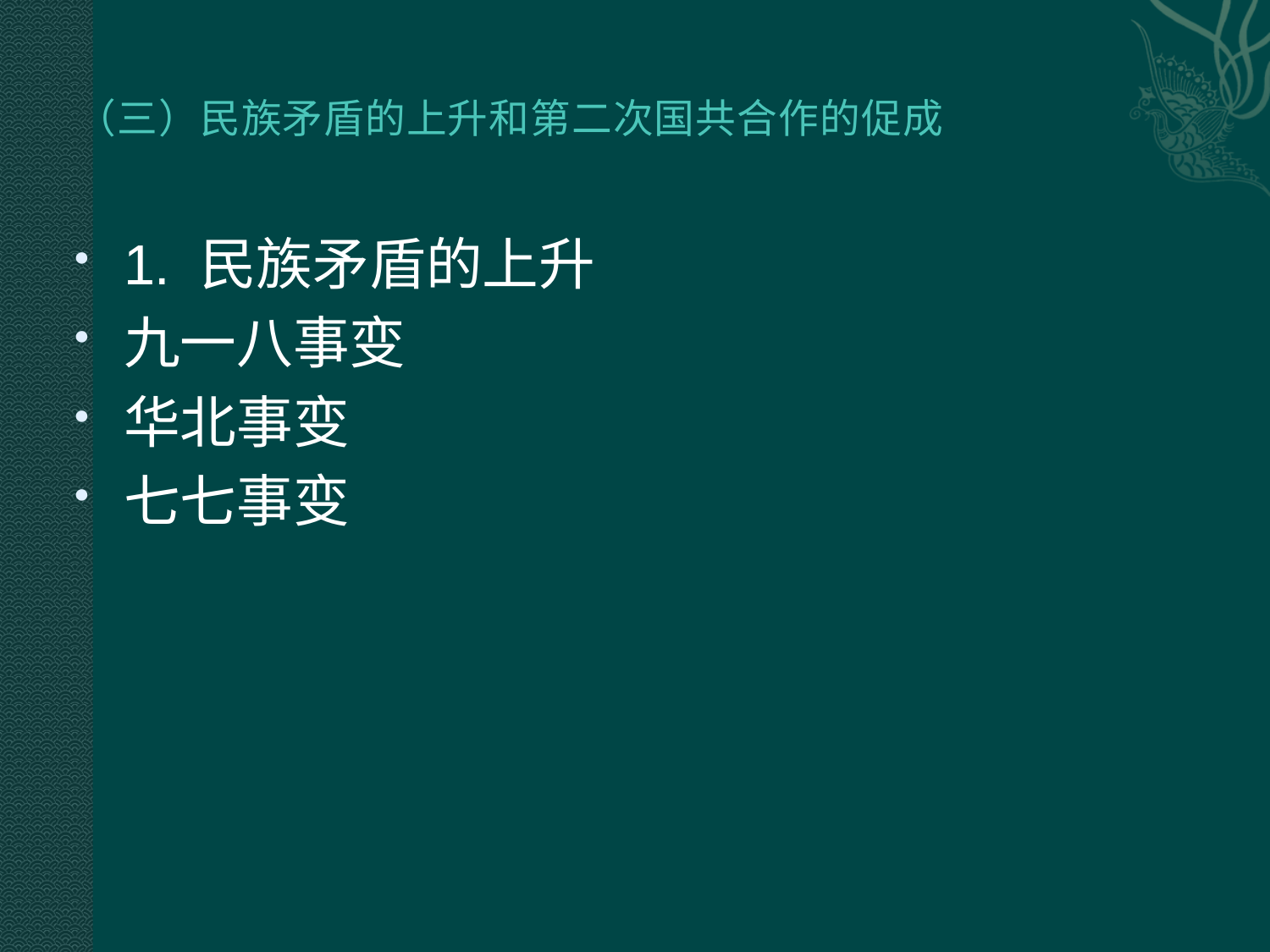

# （三）民族矛盾的上升和第二次国共合作的促成
1. 民族矛盾的上升
九一八事变
华北事变
七七事变